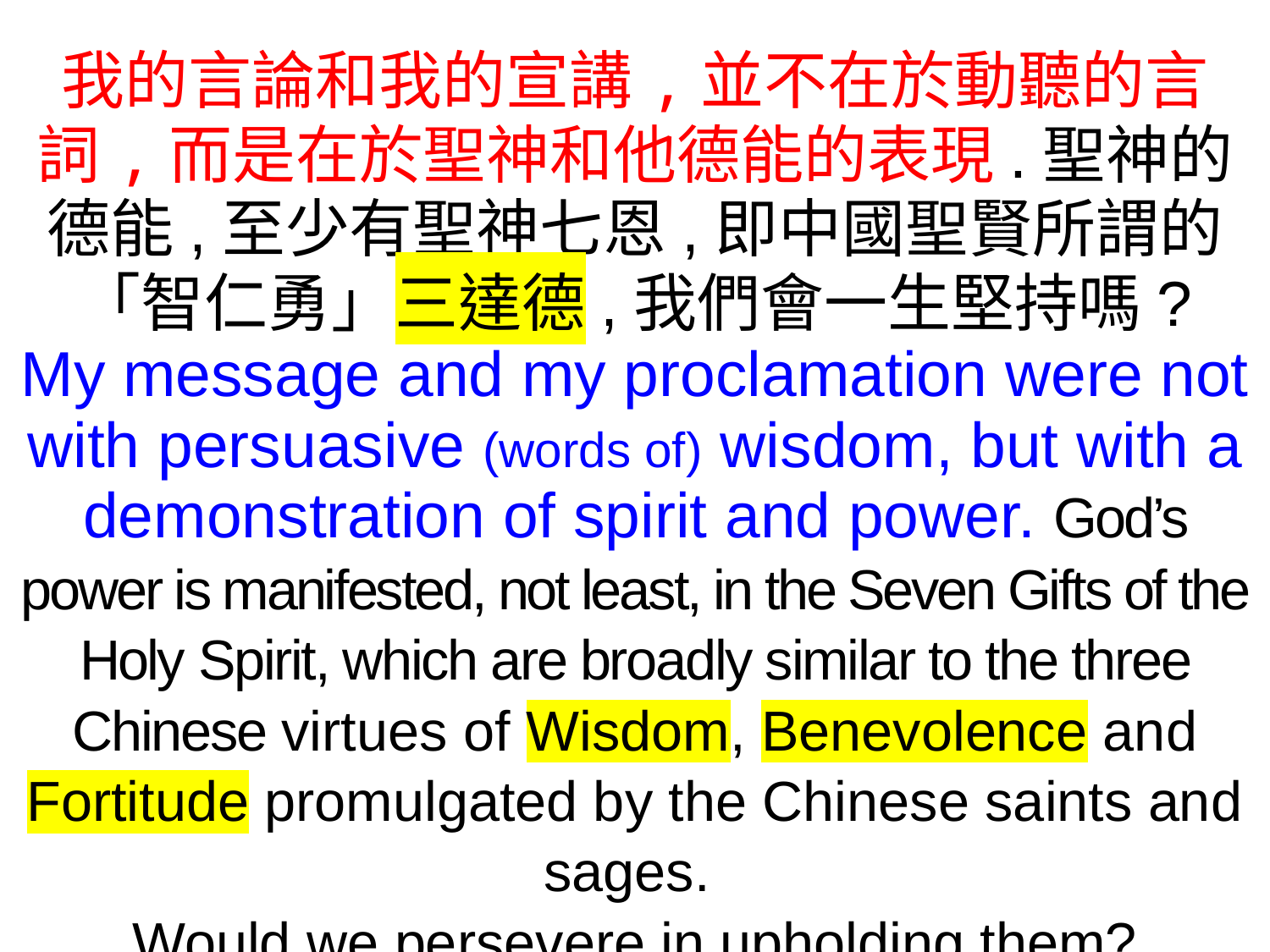

我的言論和我的宣講,並不在於動聽的言詞,而是在於聖神和他德能的表現.聖神的德能,至少有聖神七恩,即中國聖賢所謂的「智仁勇」三達德,我們會一生堅持嗎?
My message and my proclamation were not with persuasive (words of) wisdom, but with a demonstration of spirit and power. God’s power is manifested, not least, in the Seven Gifts of the Holy Spirit, which are broadly similar to the three Chinese virtues of Wisdom, Benevolence and Fortitude promulgated by the Chinese saints and sages.
Would we persevere in upholding them?